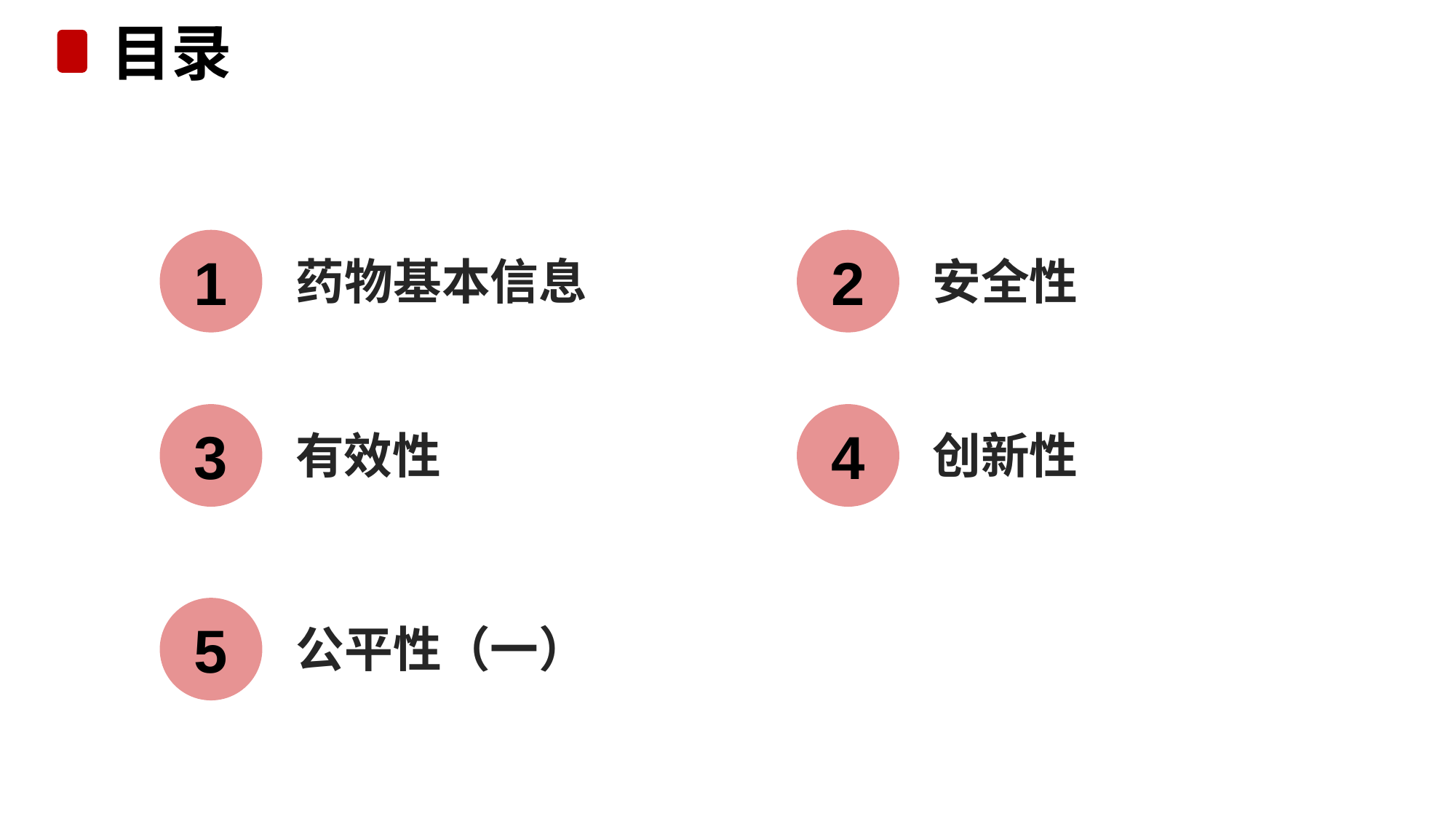

# 目录
1
2
药物基本信息
安全性
3
4
有效性
创新性
5
公平性（一）